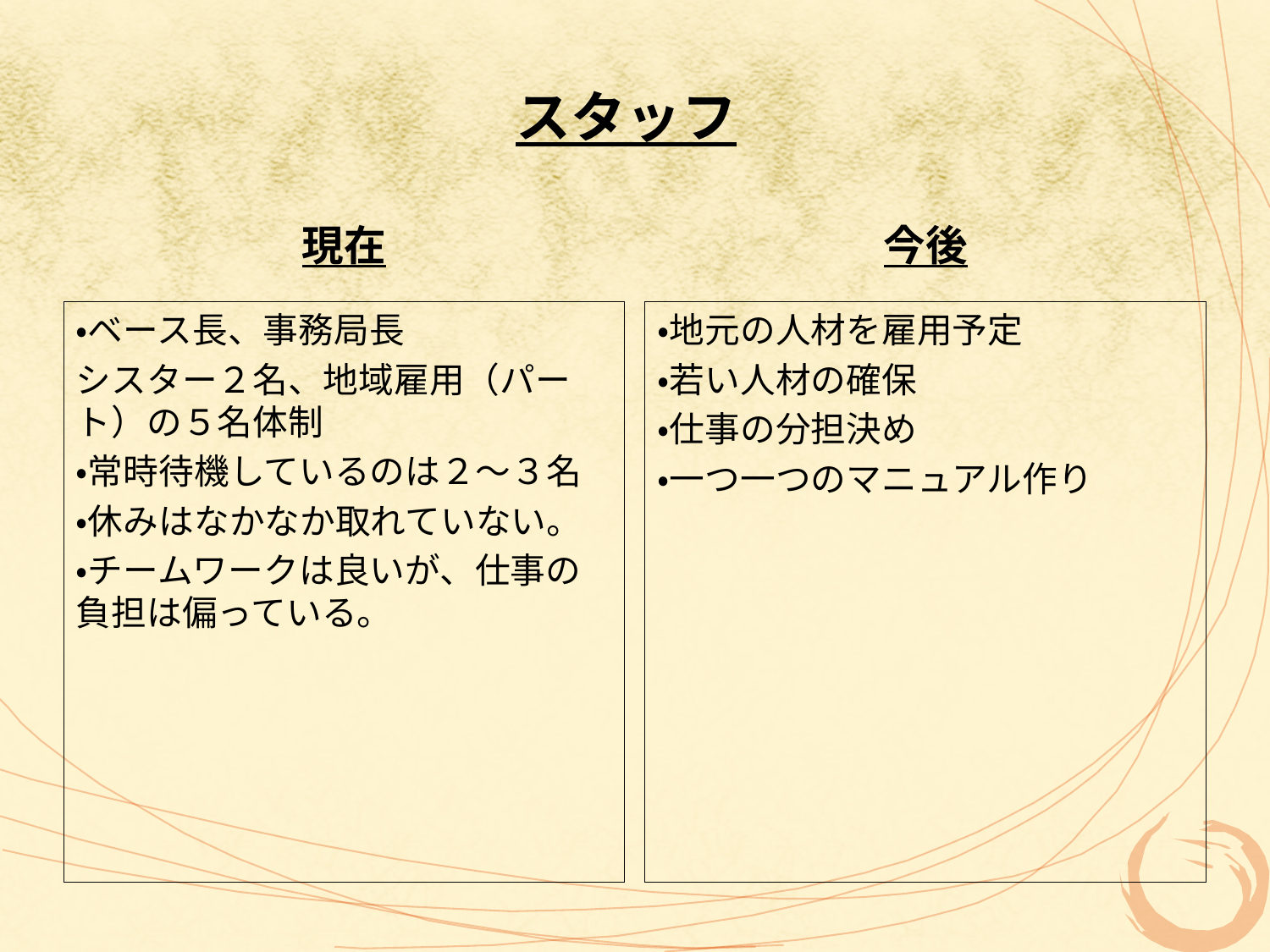

# スタッフ
現在
今後
・ベース長、事務局長
シスター２名、地域雇用（パート）の５名体制
・常時待機しているのは２～３名
・休みはなかなか取れていない。
・チームワークは良いが、仕事の負担は偏っている。

・地元の人材を雇用予定
・若い人材の確保
・仕事の分担決め
・一つ一つのマニュアル作り